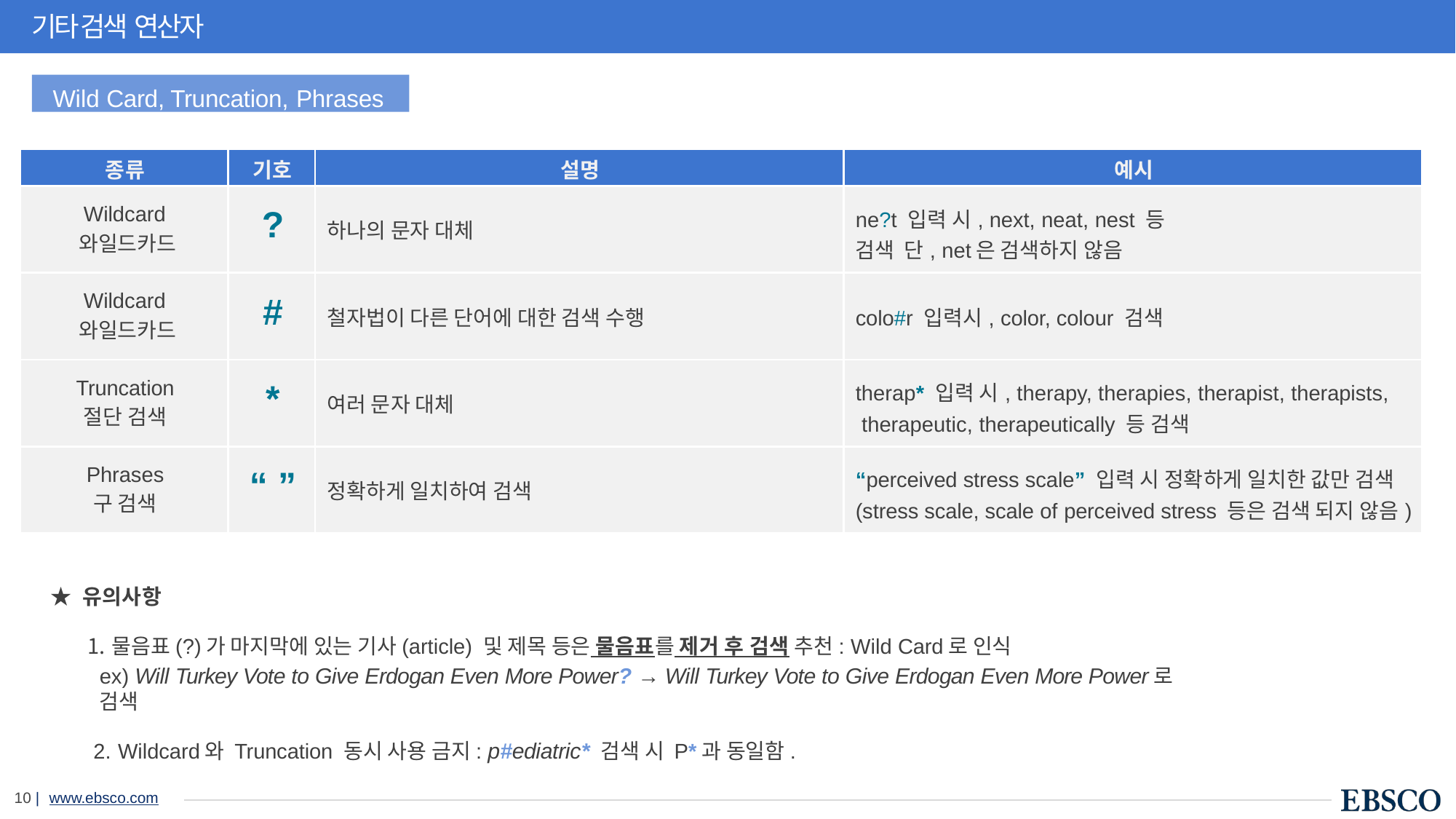

# 기타 검색 연산자
Wild Card, Truncation, Phrases
| 종류 | 기호 | 설명 | 예시 |
| --- | --- | --- | --- |
| Wildcard 와일드카드 | ? | 하나의 문자 대체 | ne?t 입력 시, next, neat, nest 등 검색 단, net은 검색하지 않음 |
| Wildcard 와일드카드 | # | 철자법이 다른 단어에 대한 검색 수행 | colo#r 입력시, color, colour 검색 |
| Truncation 절단 검색 | \* | 여러 문자 대체 | therap\* 입력 시, therapy, therapies, therapist, therapists, therapeutic, therapeutically 등 검색 |
| Phrases 구 검색 | “ ” | 정확하게 일치하여 검색 | “perceived stress scale” 입력 시 정확하게 일치한 값만 검색 (stress scale, scale of perceived stress 등은 검색 되지 않음) |
★ 유의사항

물음표(?)가 마지막에 있는 기사(article) 및 제목 등은 물음표를 제거 후 검색 추천: Wild Card로 인식
ex) Will Turkey Vote to Give Erdogan Even More Power? → Will Turkey Vote to Give Erdogan Even More Power로 검색

Wildcard와 Truncation 동시 사용 금지: p#ediatric* 검색 시 P*과 동일함.
10 | www.ebsco.com